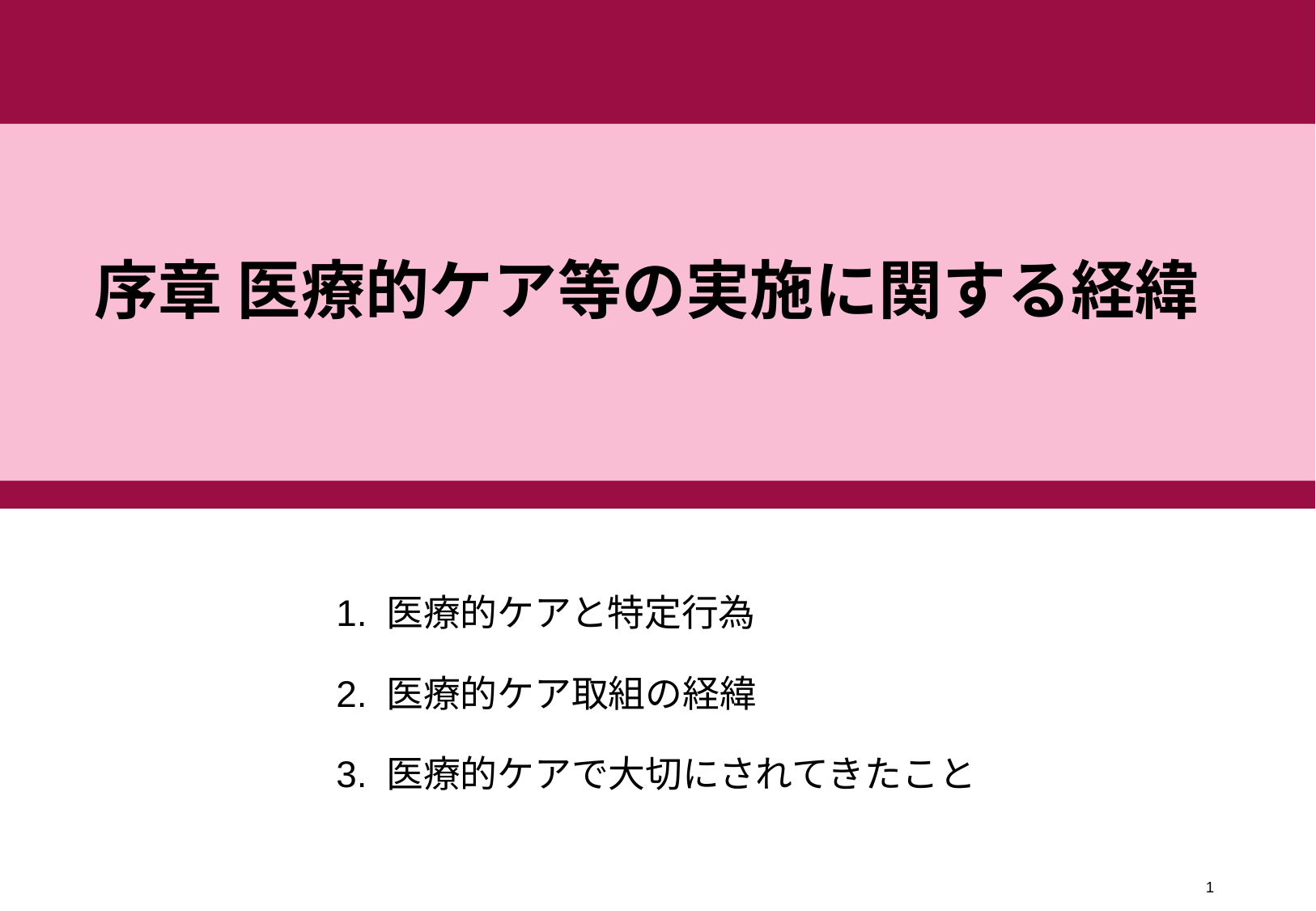

# 序章 医療的ケア等の実施に関する経緯

1. 医療的ケアと特定行為
2. 医療的ケア取組の経緯
3. 医療的ケアで大切にされてきたこと
1